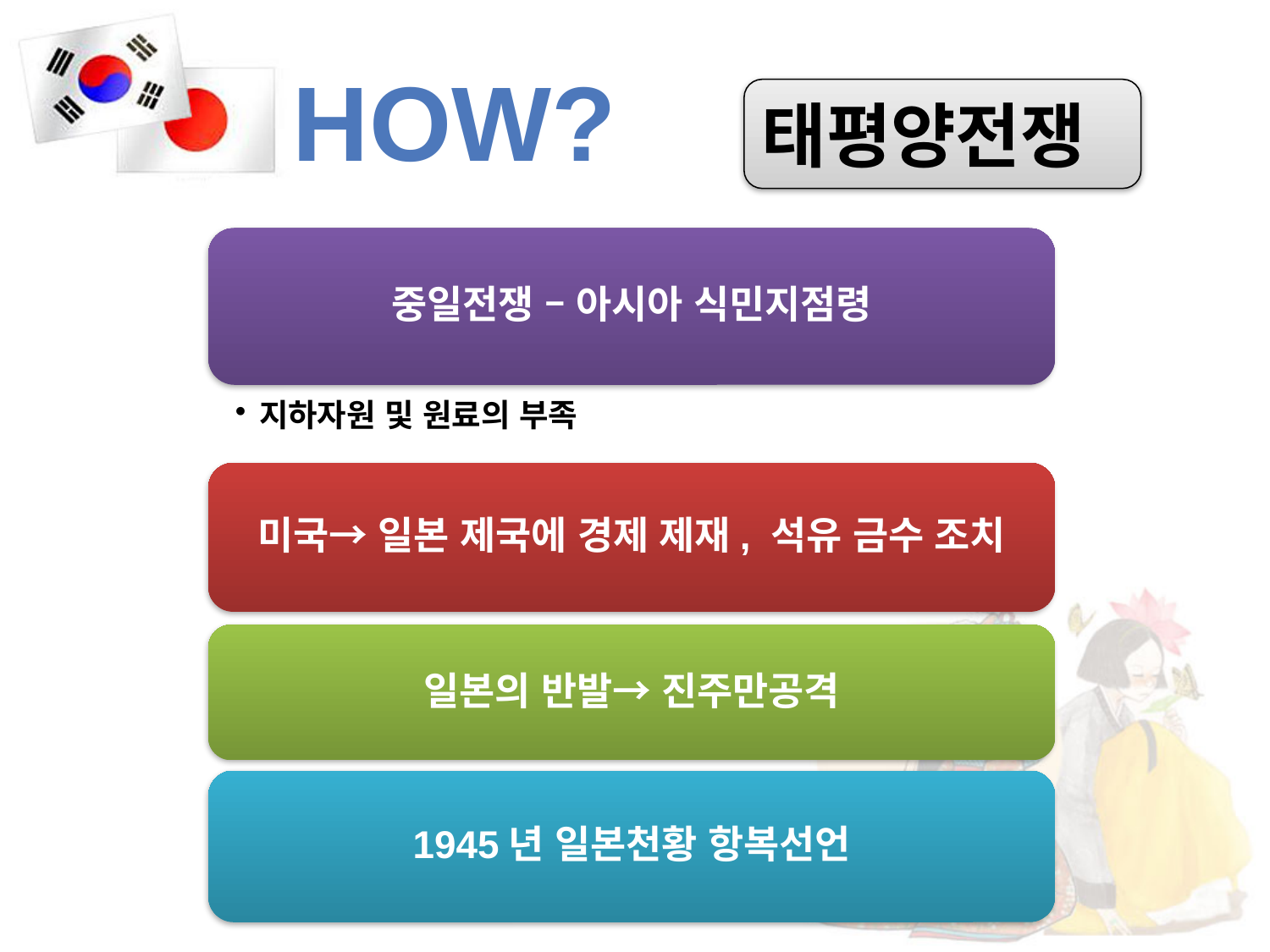

# how?
태평양전쟁
미국→ 일본 제국에 경제 제재, 석유 금수 조치
일본의 반발→ 진주만공격
중일전쟁 – 아시아 식민지점령
지하자원 및 원료의 부족
1945년 일본천황 항복선언